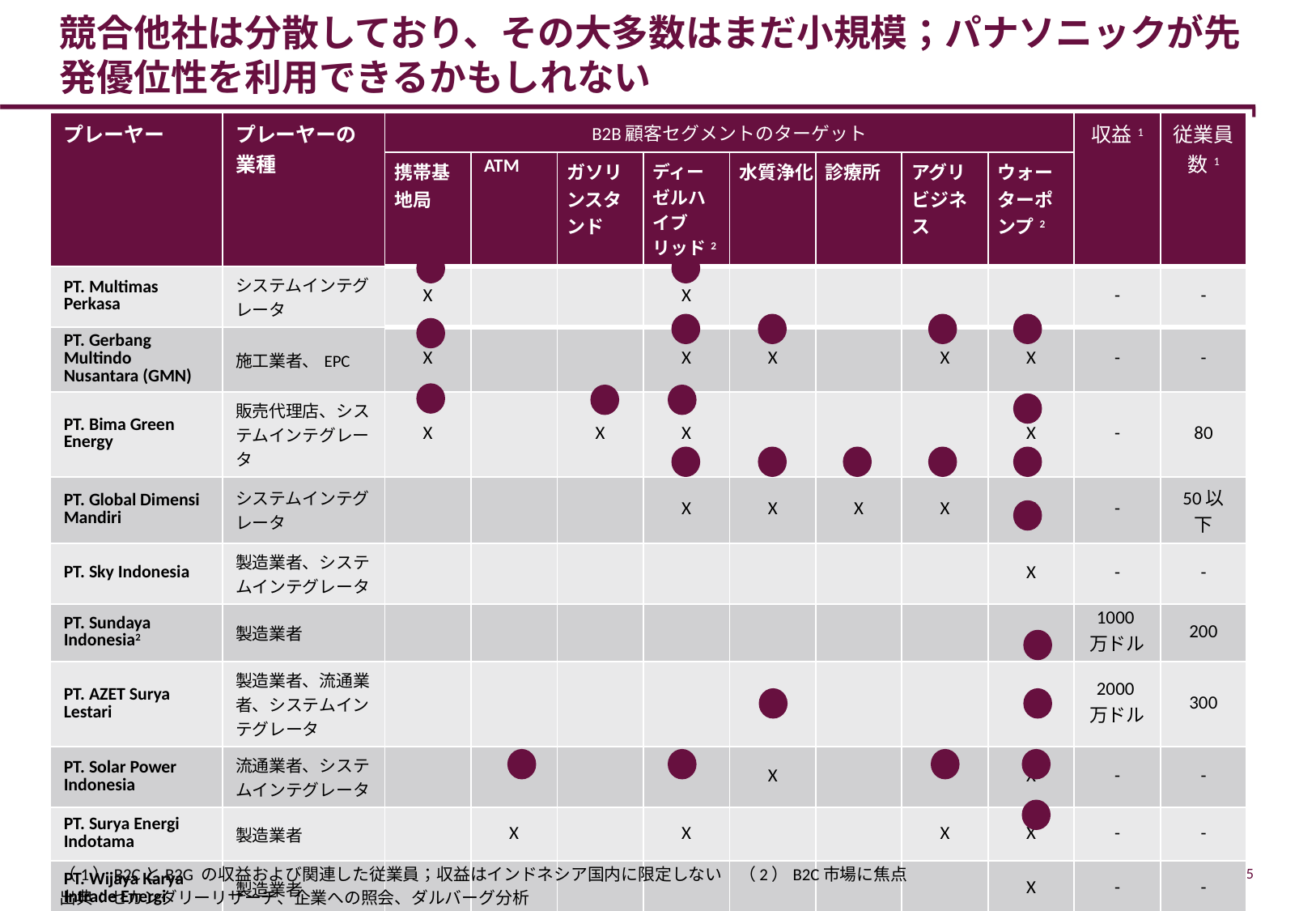

# 競合他社は分散しており、その大多数はまだ小規模；パナソニックが先発優位性を利用できるかもしれない
| プレーヤー | プレーヤーの業種 | B2B顧客セグメントのターゲット |  |  |  |  |  |  |  | 収益1 | 従業員数1 |
| --- | --- | --- | --- | --- | --- | --- | --- | --- | --- | --- | --- |
|  |  | 携帯基地局 | ATM | ガソリンスタンド | ディーゼルハイブリッド2 | 水質浄化 | 診療所 | アグリビジネス | ウォーターポンプ2 |  |  |
| PT. Multimas Perkasa | システムインテグレータ | X |  |  | X |  |  |  |  | - | - |
| PT. Gerbang Multindo Nusantara (GMN) | 施工業者、EPC | X |  |  | X | X |  | X | X | - | - |
| PT. Bima Green Energy | 販売代理店、システムインテグレータ | X |  | X | X |  |  |  | X | - | 80 |
| PT. Global Dimensi Mandiri | システムインテグレータ |  |  |  | X | X | X | X | X | - | 50以下 |
| PT. Sky Indonesia | 製造業者、システムインテグレータ |  |  |  |  |  |  |  | X | - | - |
| PT. Sundaya Indonesia2 | 製造業者 |  |  |  |  |  |  |  |  | 1000万ドル | 200 |
| PT. AZET Surya Lestari | 製造業者、流通業者、システムインテグレータ |  |  |  |  |  |  |  | X | 2000万ドル | 300 |
| PT. Solar Power Indonesia | 流通業者、システムインテグレータ |  |  |  |  | X |  |  | X | - | - |
| PT. Surya Energi Indotama | 製造業者 |  | X |  | X |  |  | X | X | - | - |
| PT. Wijaya Karya Intrade Energi | 製造業者 |  |  |  |  |  |  |  | X | - | - |

（1）B2CとB2G の収益および関連した従業員；収益はインドネシア国内に限定しない　（2）B2C市場に焦点
出典：セカンダリーリサーチ、企業への照会、ダルバーグ分析